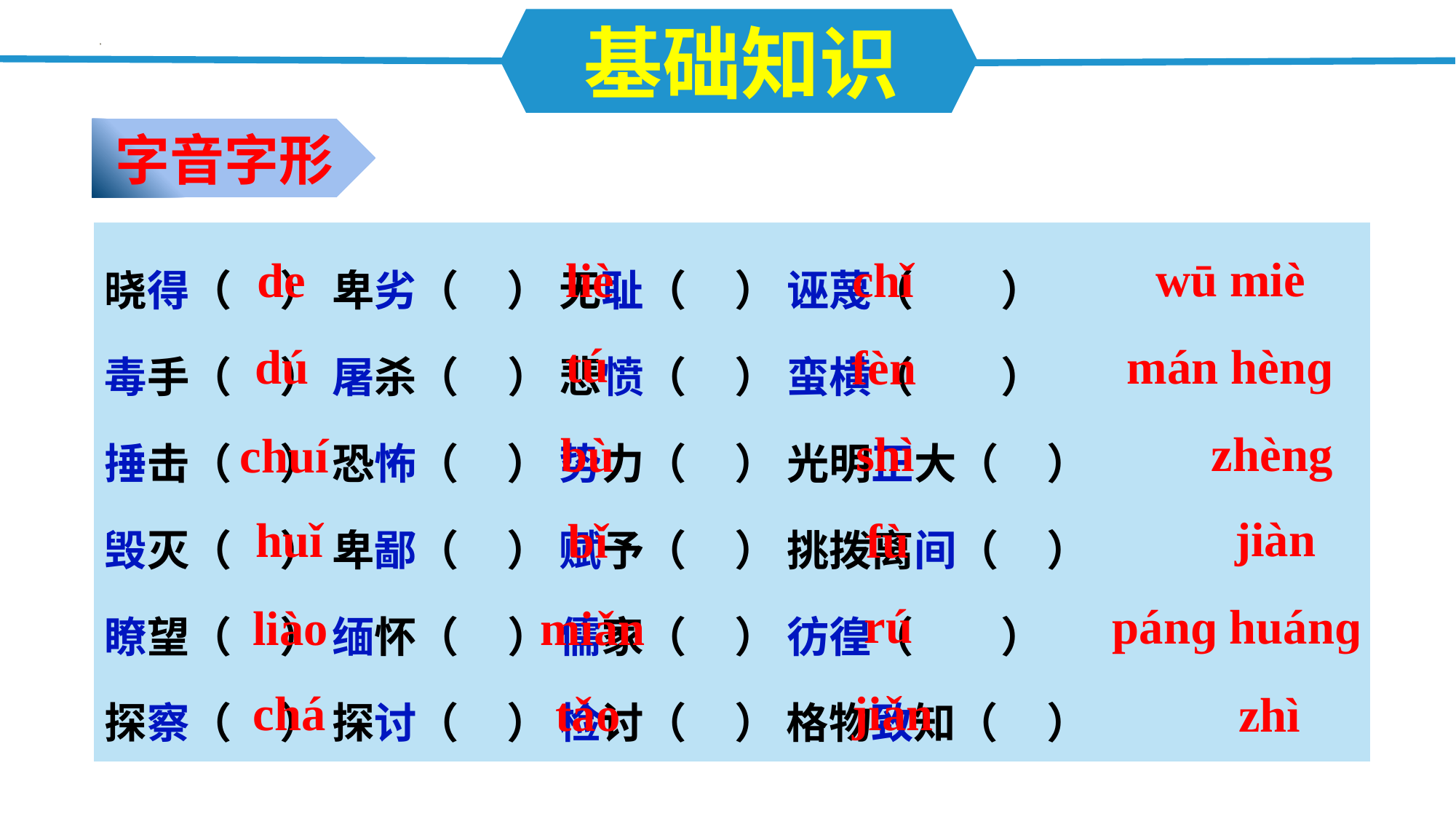

基础知识

字音字形
晓得（     ） 卑劣（     ） 无耻（     ） 诬蔑（         ）
毒手（     ） 屠杀（     ） 悲愤（     ） 蛮横（         ）
捶击（     ） 恐怖（     ） 势力（     ） 光明正大（     ）
毁灭（     ） 卑鄙（     ） 赋予（     ） 挑拨离间（     ）
瞭望（     ） 缅怀（     ） 儒家（     ） 彷徨（         ）
探察（     ） 探讨（     ） 检讨（     ） 格物致知（     ）
wū miè
chǐ
de
liè
tú
mán hènɡ
dú
fèn
zhèng
shì
bù
chuí
jiàn
huǐ
fù
bǐ
rú
pánɡ huánɡ
liào
miǎn
jiǎn
chá
tǎo
zhì